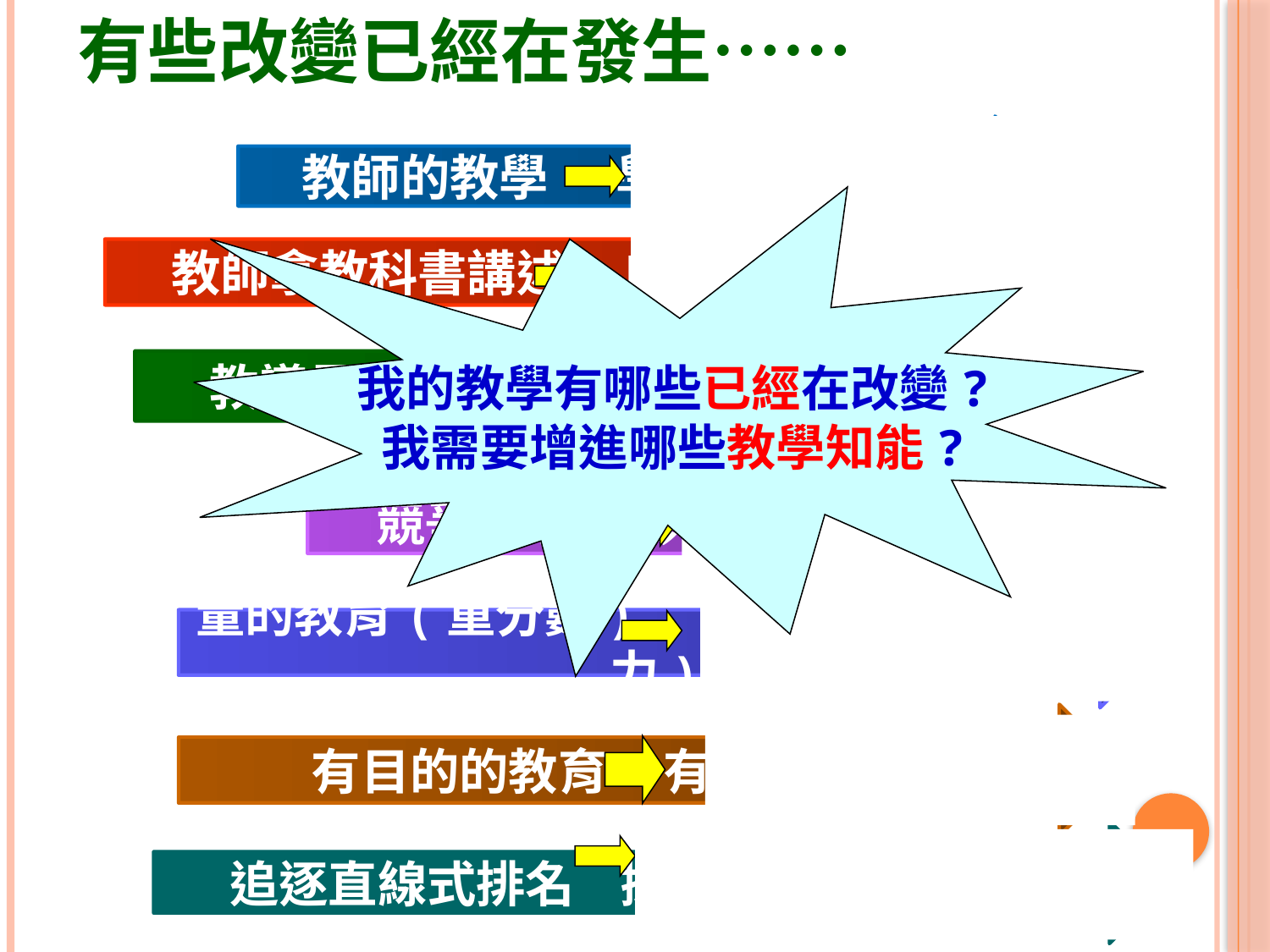

# 有些改變已經在發生……
教師的教學      學生的主動學習

我的教學有哪些已經在改變?
我需要增進哪些教學知能?
教師拿教科書講述     自主學習、行動學習

教導最終學習結果    鋪陳學習歷程

競爭式學習   共生式學習

量的教育(重分數)    質的教育(重能力)

有目的的教育     有意義的教育

追逐直線式排名    探尋橫向式多元適性

11